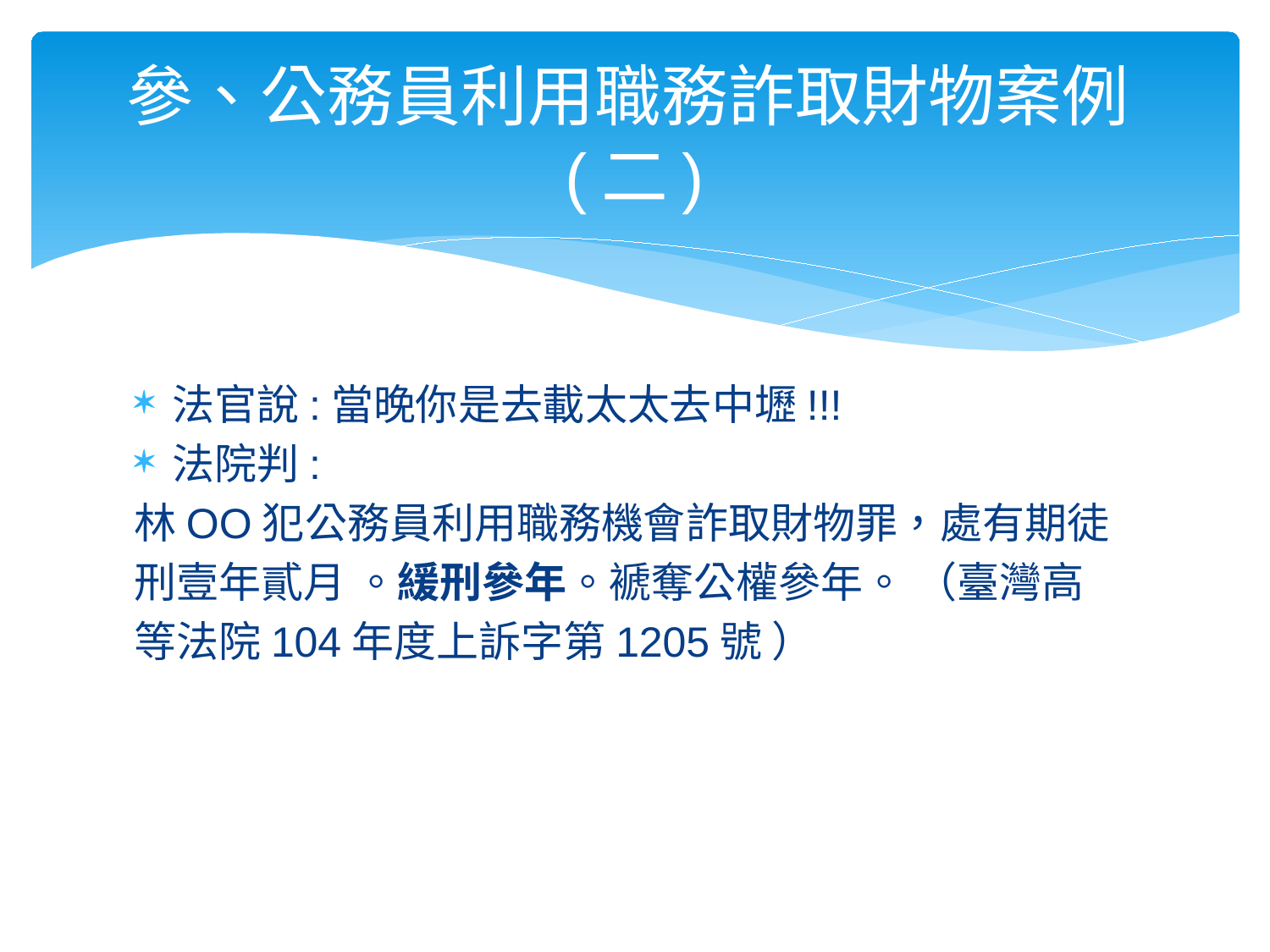

# 參、公務員利用職務詐取財物案例(二)
法官說:當晚你是去載太太去中壢!!!
法院判:
林OO犯公務員利用職務機會詐取財物罪，處有期徒
刑壹年貳月 。緩刑參年。褫奪公權參年。 （臺灣高
等法院104年度上訴字第1205號 ）